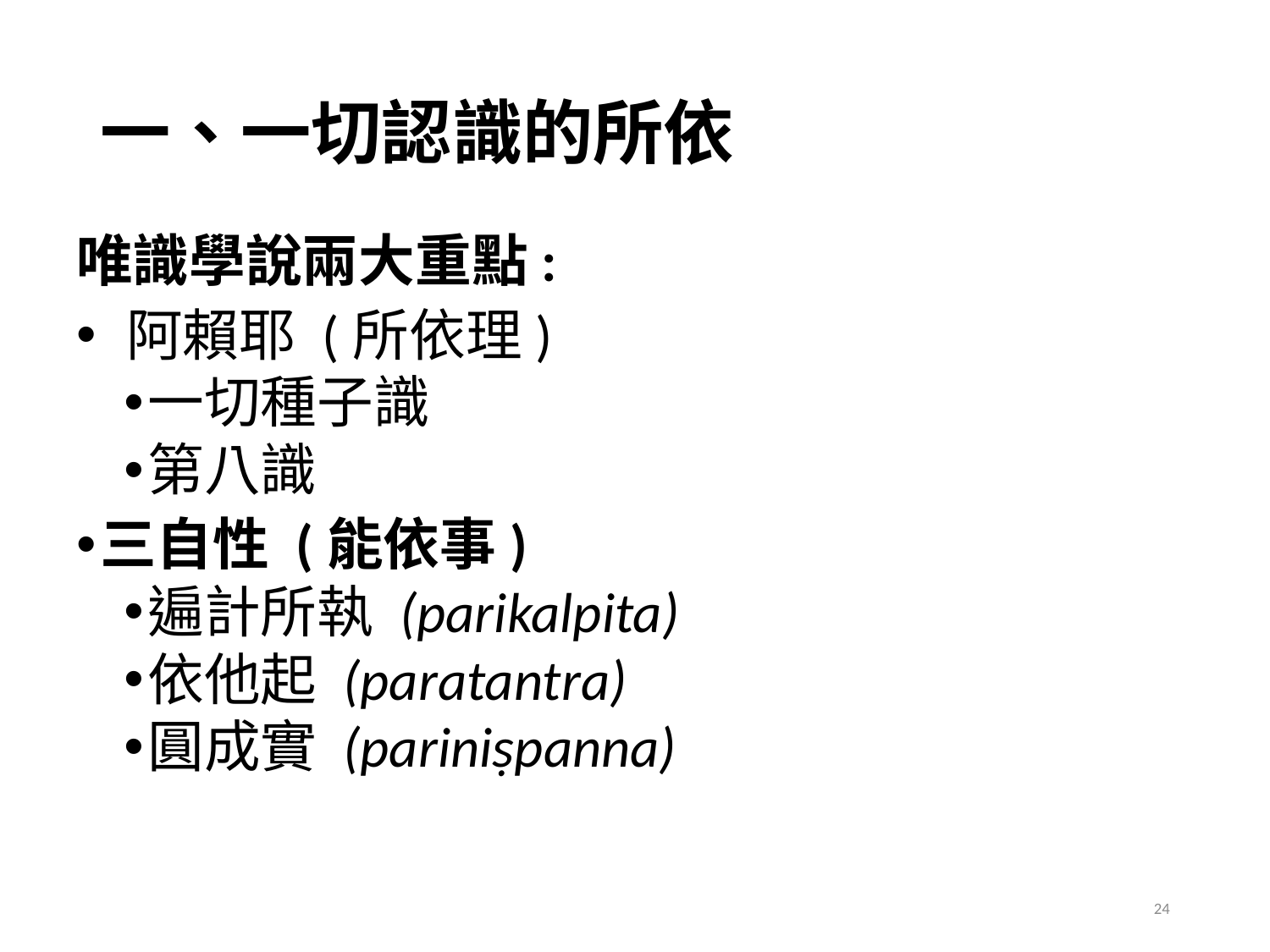

# 一、一切認識的所依
唯識學說兩大重點:
 阿賴耶 (所依理)
一切種子識
第八識
三自性 (能依事)
遍計所執 (parikalpita)
依他起 (paratantra)
圓成實 (pariniṣpanna)

24